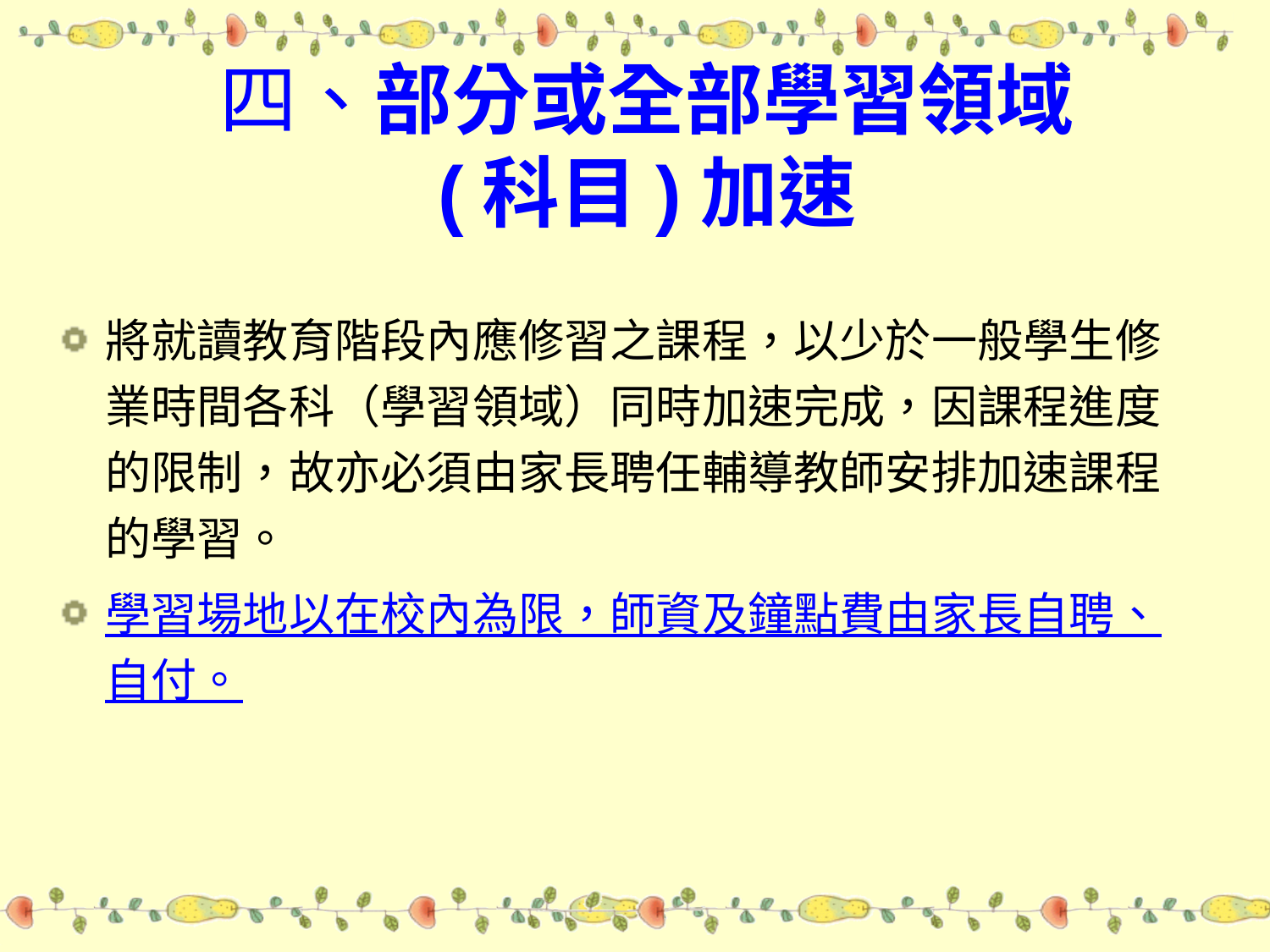

# 四、部分或全部學習領域 (科目)加速
將就讀教育階段內應修習之課程，以少於一般學生修業時間各科（學習領域）同時加速完成，因課程進度的限制，故亦必須由家長聘任輔導教師安排加速課程的學習。
學習場地以在校內為限，師資及鐘點費由家長自聘、自付。